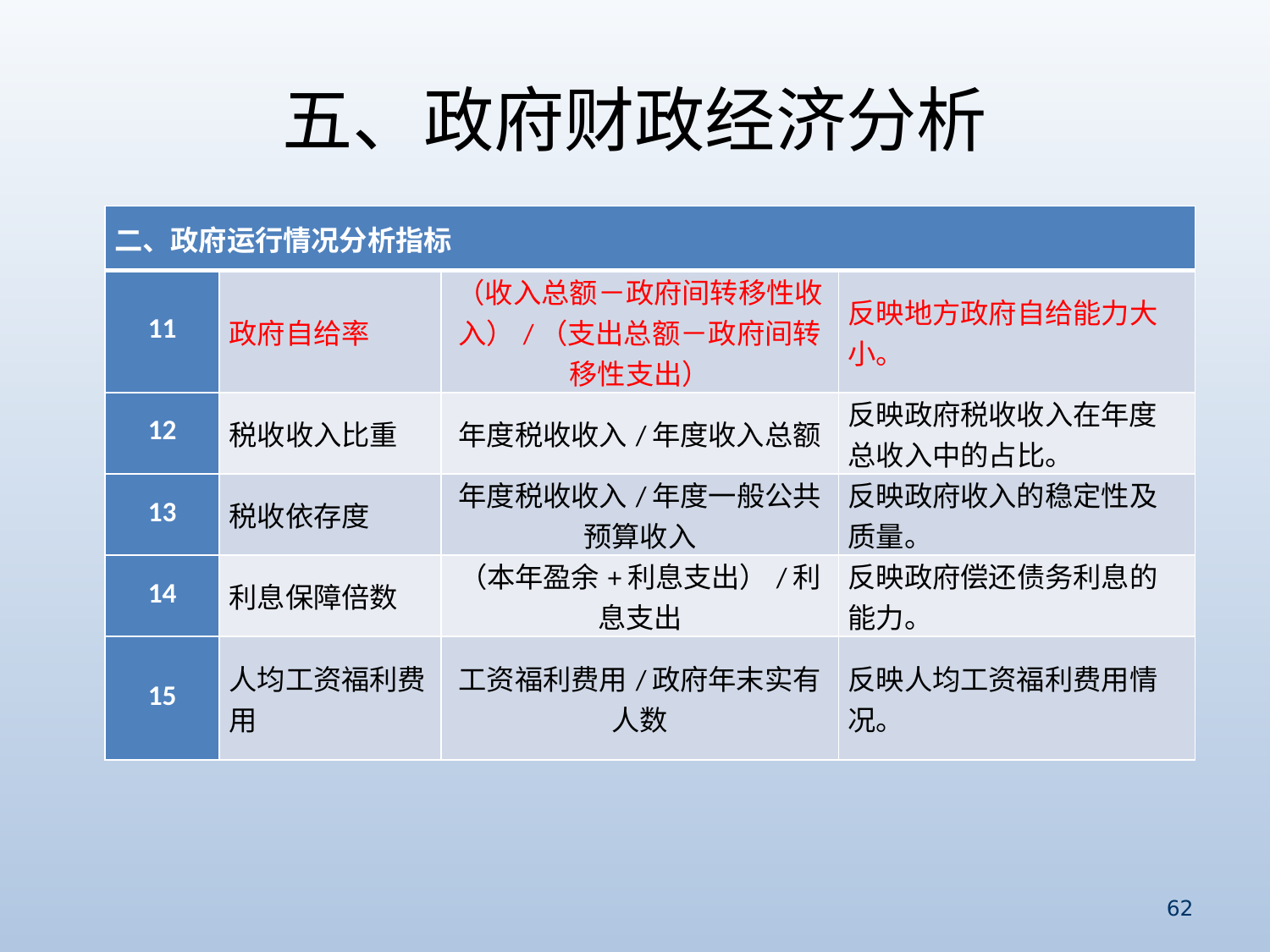

# 五、政府财政经济分析
| 二、政府运行情况分析指标 |  |  |  |
| --- | --- | --- | --- |
| 11 | 政府自给率 | （收入总额－政府间转移性收入）/（支出总额－政府间转移性支出） | 反映地方政府自给能力大小。 |
| 12 | 税收收入比重 | 年度税收收入/年度收入总额 | 反映政府税收收入在年度总收入中的占比。 |
| 13 | 税收依存度 | 年度税收收入/年度一般公共预算收入 | 反映政府收入的稳定性及质量。 |
| 14 | 利息保障倍数 | （本年盈余+利息支出）/利息支出 | 反映政府偿还债务利息的能力。 |
| 15 | 人均工资福利费用 | 工资福利费用/政府年末实有人数 | 反映人均工资福利费用情况。 |
62